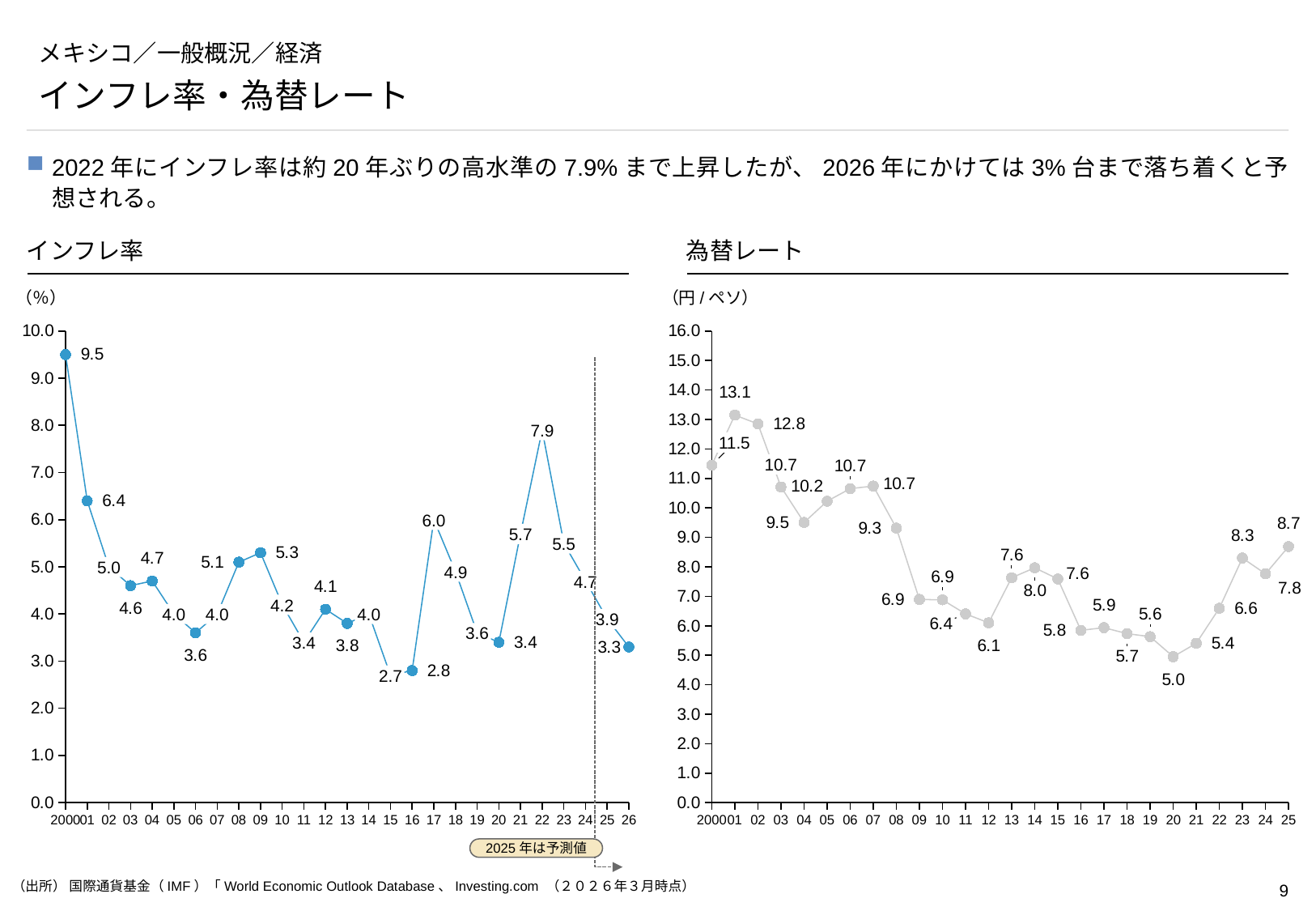

# メキシコ／一般概況／経済
インフレ率・為替レート
2022年にインフレ率は約20年ぶりの高水準の7.9%まで上昇したが、2026年にかけては3%台まで落ち着くと予想される。
インフレ率
為替レート
（％）
（円/ペソ）

### Chart

| Category |  |
|---|---|

### Chart

| Category |  |
|---|---|
2025年は予測値
7.9
11.5
10.7
6.0
5.7
5.5
5.0
4.9
4.7
4.2
4.0
4.0
4.0
3.9
3.6
3.4
2.7
26
2000
01
02
03
04
05
06
07
08
09
10
11
12
13
14
15
16
17
18
19
20
21
22
23
24
25
2000
01
02
03
04
05
06
07
08
09
10
11
12
13
14
15
16
17
18
19
20
21
22
23
24
25
（出所） 国際通貨基金（IMF）「World Economic Outlook Database、Investing.com （２０２６年３月時点）